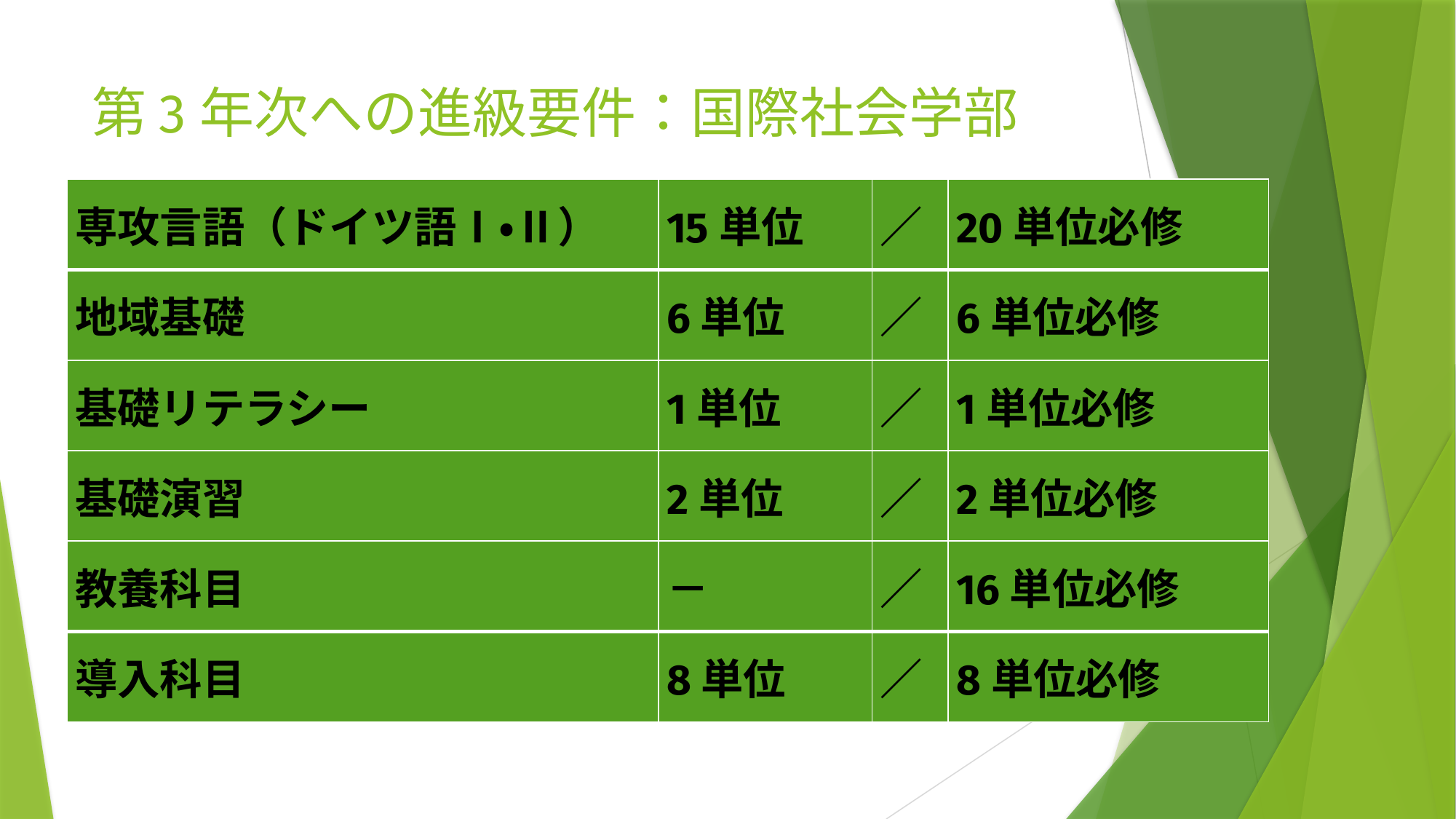

# 第3年次への進級要件：国際社会学部
| 専攻言語（ドイツ語Ⅰ・Ⅱ） | 15単位 | ／ | 20単位必修 |
| --- | --- | --- | --- |
| 地域基礎 | 6単位 | ／ | 6単位必修 |
| 基礎リテラシー | 1単位 | ／ | 1単位必修 |
| 基礎演習 | 2単位 | ／ | 2単位必修 |
| 教養科目 | － | ／ | 16単位必修 |
| 導入科目 | 8単位 | ／ | 8単位必修 |